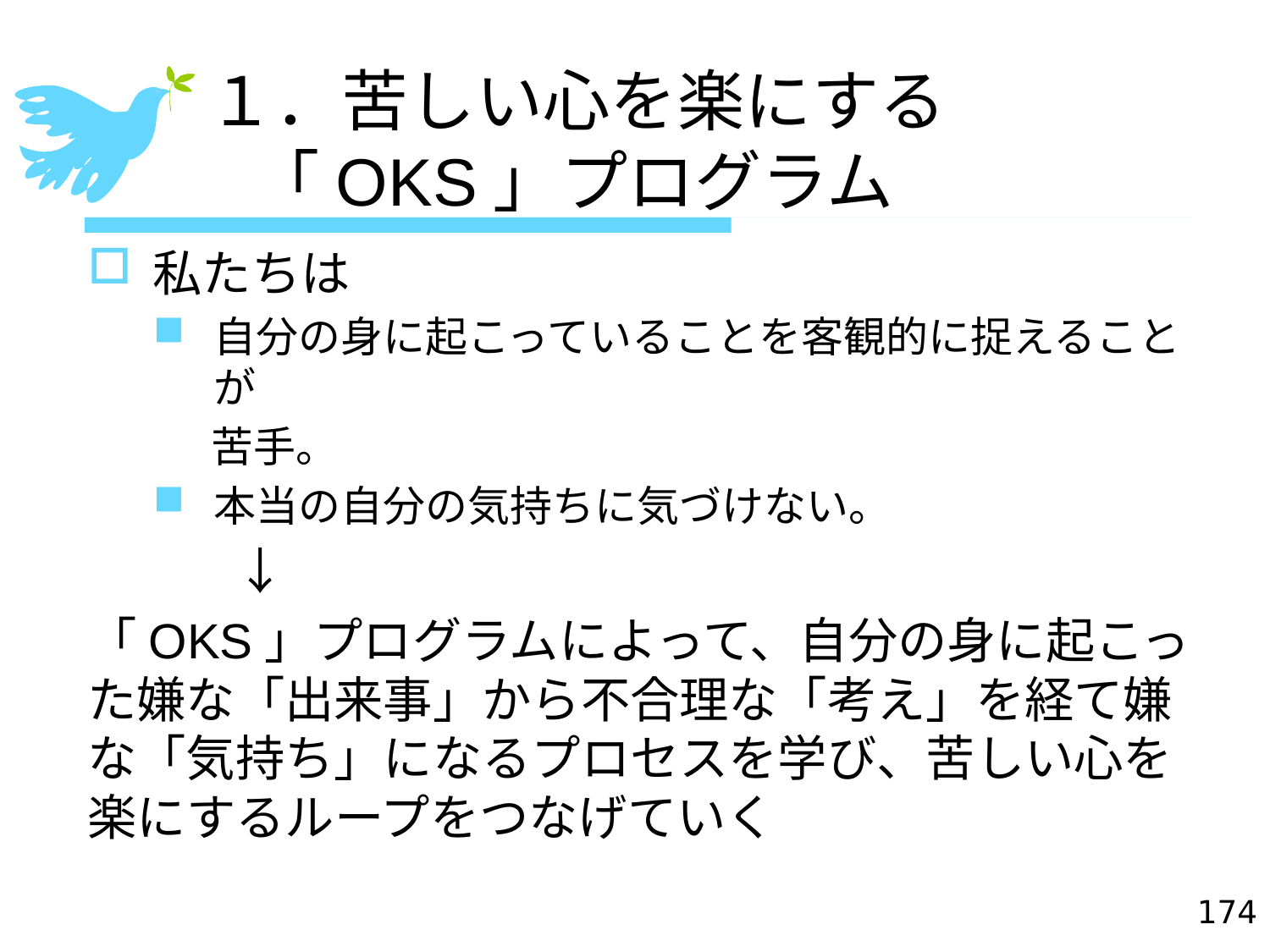

# １．苦しい心を楽にする 「OKS」プログラム
私たちは
自分の身に起こっていることを客観的に捉えることが
     苦手。
本当の自分の気持ちに気づけない。
　　　↓
「OKS」プログラムによって、自分の身に起こった嫌な「出来事」から不合理な「考え」を経て嫌な「気持ち」になるプロセスを学び、苦しい心を楽にするループをつなげていく

174